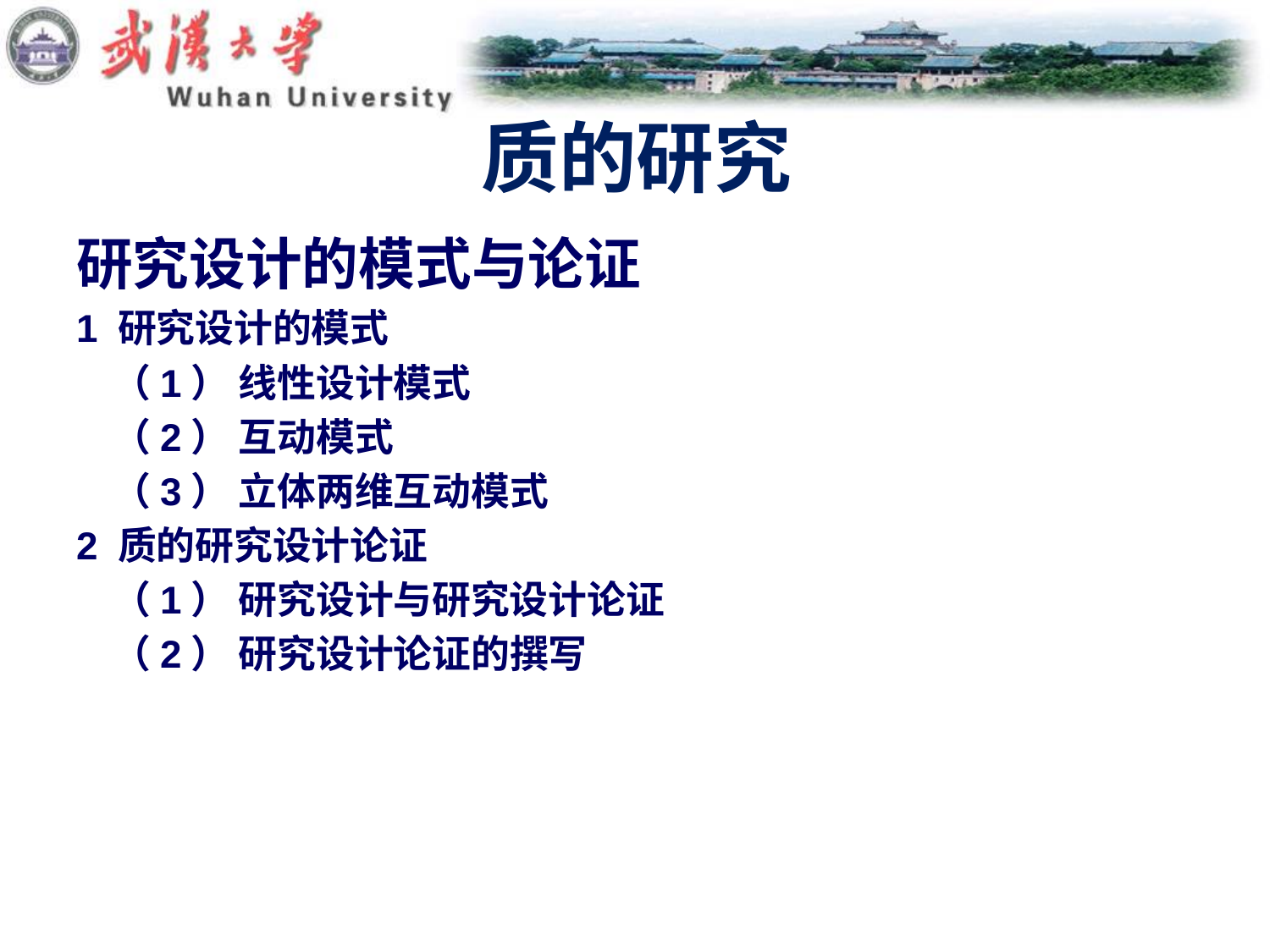

# 质的研究
研究设计的模式与论证
1 研究设计的模式
   （1） 线性设计模式
   （2） 互动模式
   （3） 立体两维互动模式
2 质的研究设计论证
   （1） 研究设计与研究设计论证
   （2） 研究设计论证的撰写